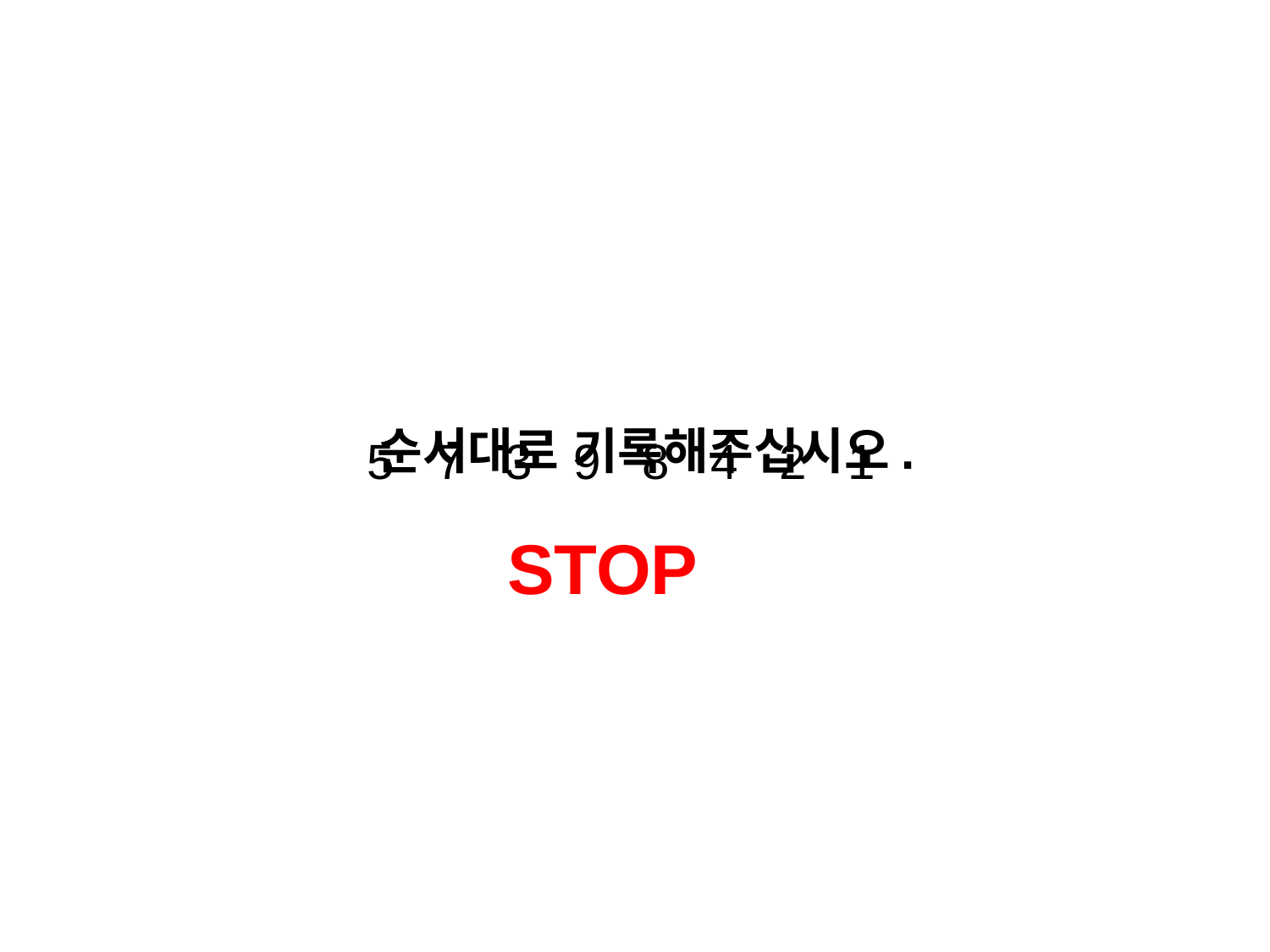

순서대로 기록해주십시오.
5   7   3   9   8   4   2   1
STOP